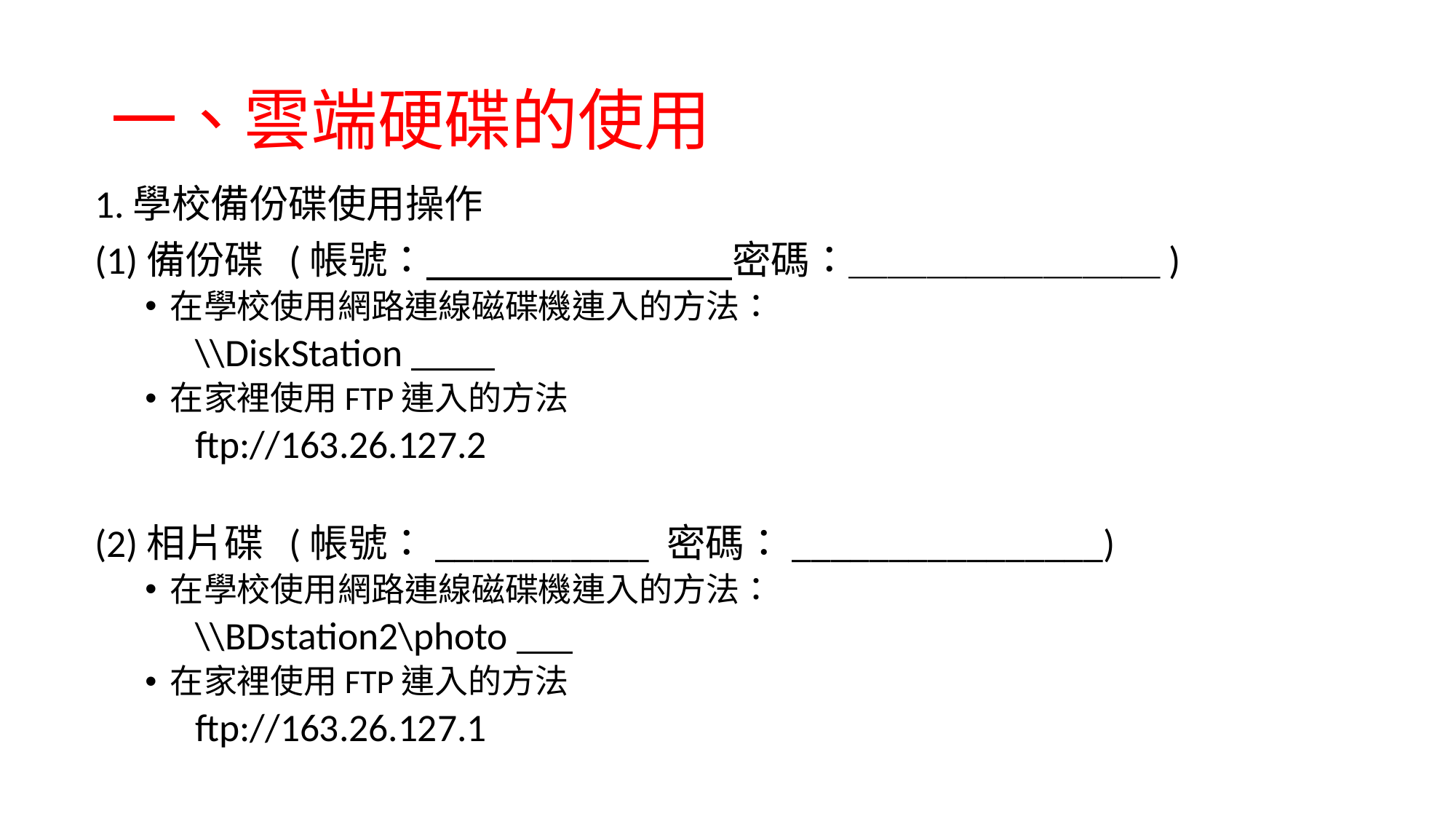

# 一、雲端硬碟的使用
1.學校備份碟使用操作
(1)備份碟  (帳號：                                   密碼：＿＿＿＿＿＿＿＿)
在學校使用網路連線磁碟機連入的方法：
\\DiskStation
在家裡使用FTP連入的方法
ftp://163.26.127.2

(2)相片碟  (帳號：___________ 密碼：________________)
在學校使用網路連線磁碟機連入的方法：
\\BDstation2\photo
在家裡使用FTP連入的方法
ftp://163.26.127.1